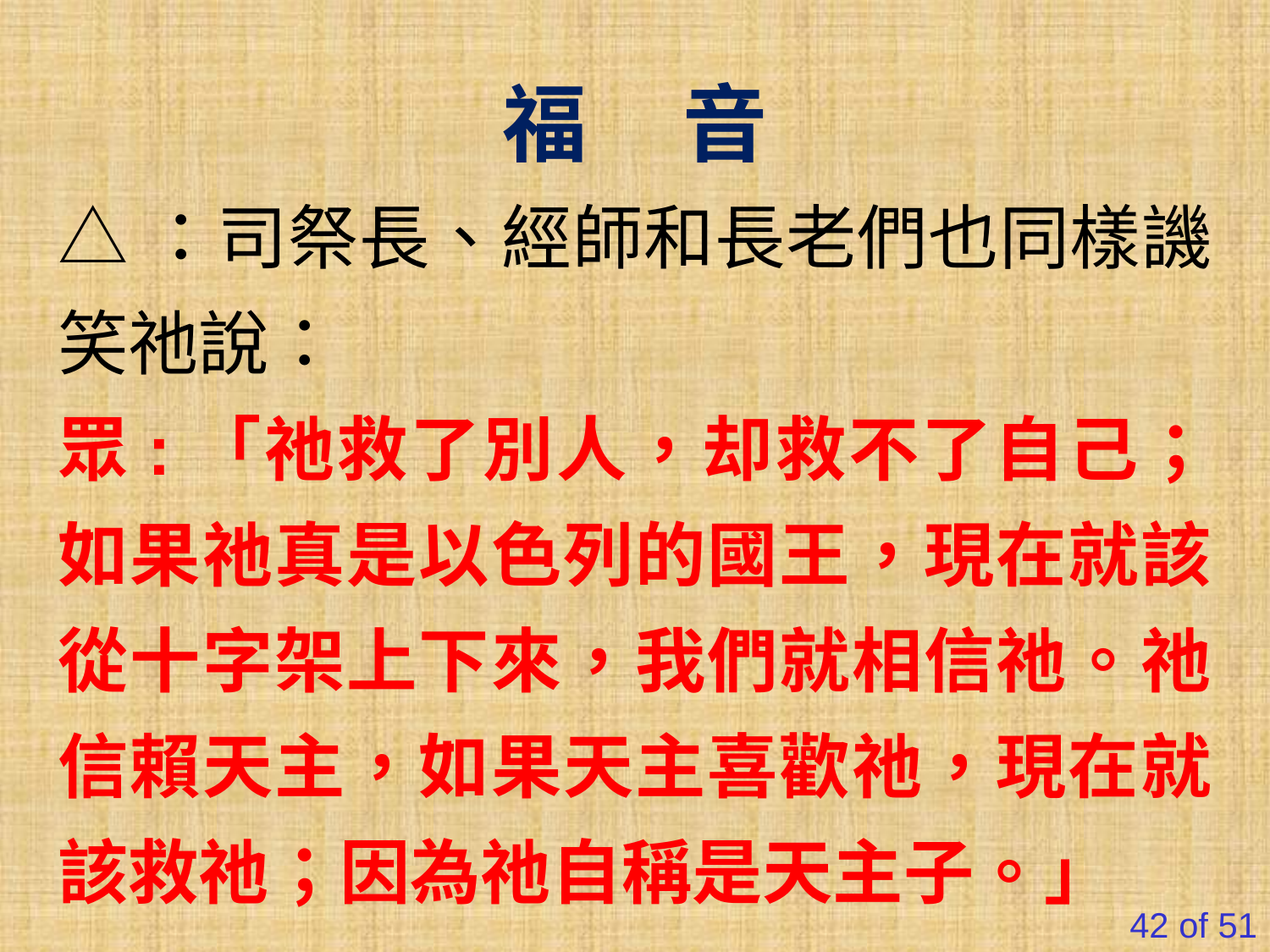

福     音
△：司祭長、經師和長老們也同樣譏笑祂說：
眾:「祂救了別人，却救不了自己；如果祂真是以色列的國王，現在就該從十字架上下來，我們就相信祂。祂信賴天主，如果天主喜歡祂，現在就該救祂；因為祂自稱是天主子。」
42 of 51